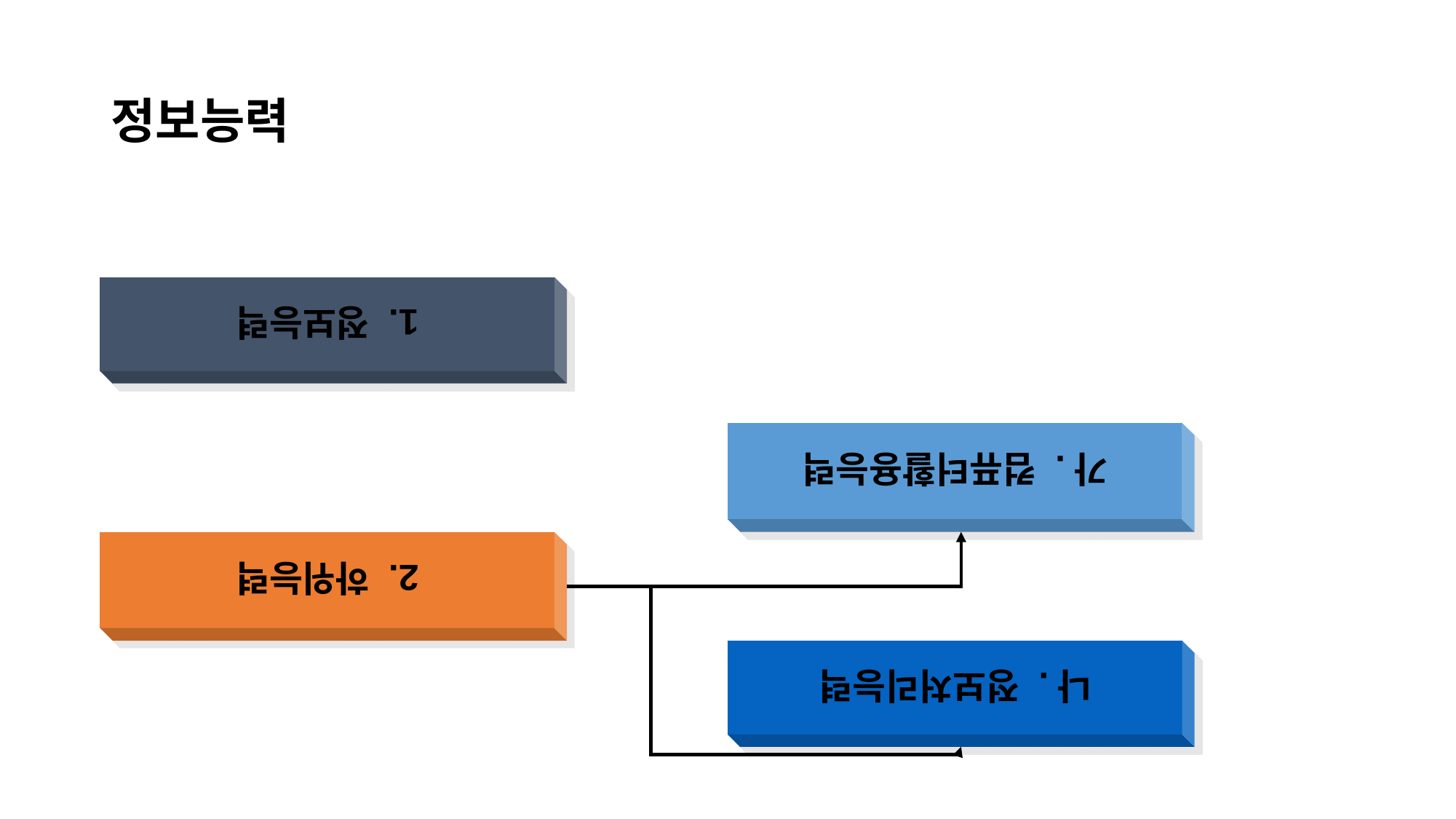

# 정보능력
1. 정보능력
가. 컴퓨터활용능력
2. 하위능력
나. 정보처리능력